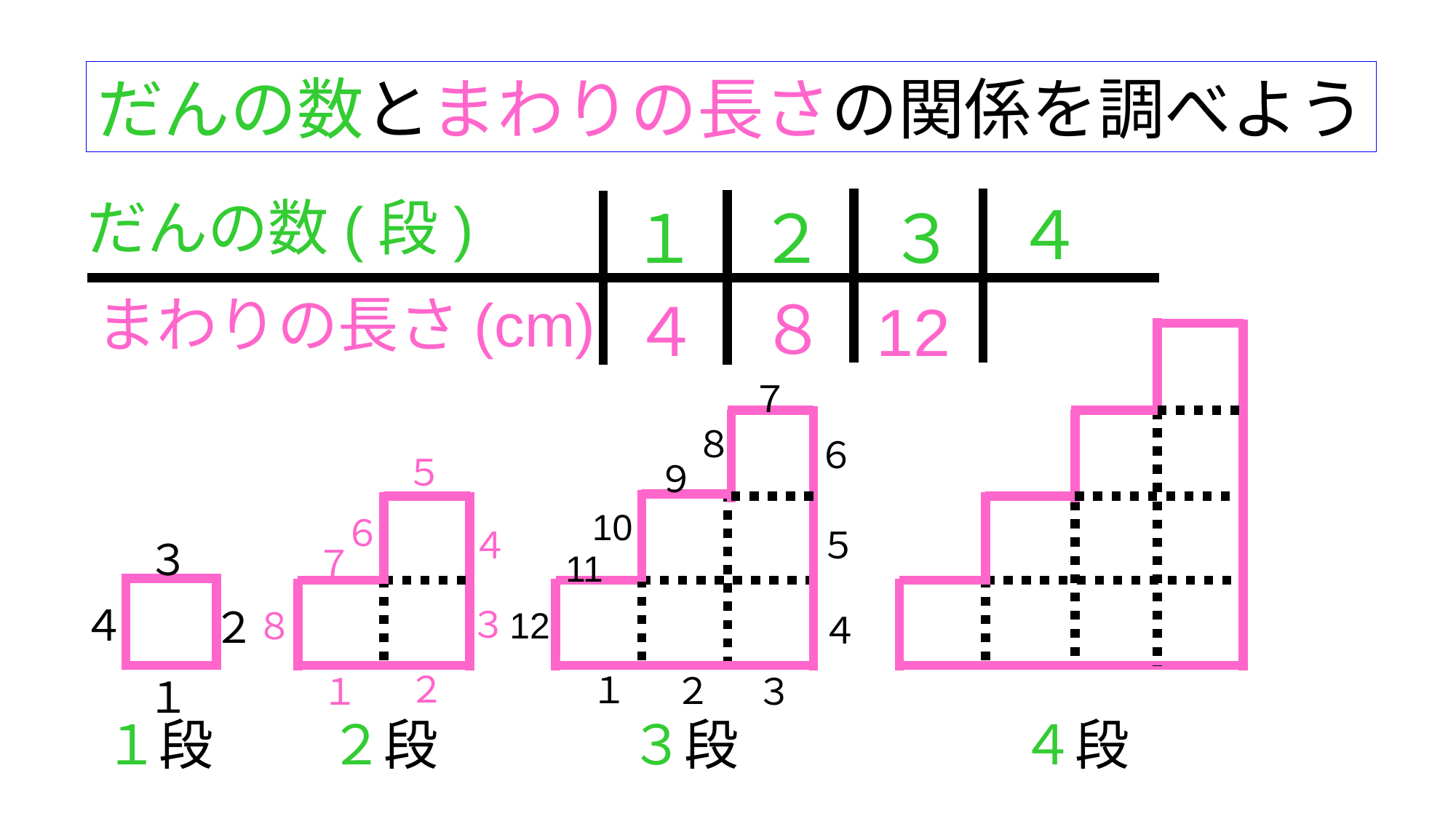

だんの数とまわりの長さの関係を調べよう
だんの数(段)
４
２
３
１
まわりの長さ(cm)
８
４
12
７
８
６
５
９
10
６
４
５
３
７
11

４
２
３
12
８
４
２
１
２
３
１
１
１段
２段
３段
４段